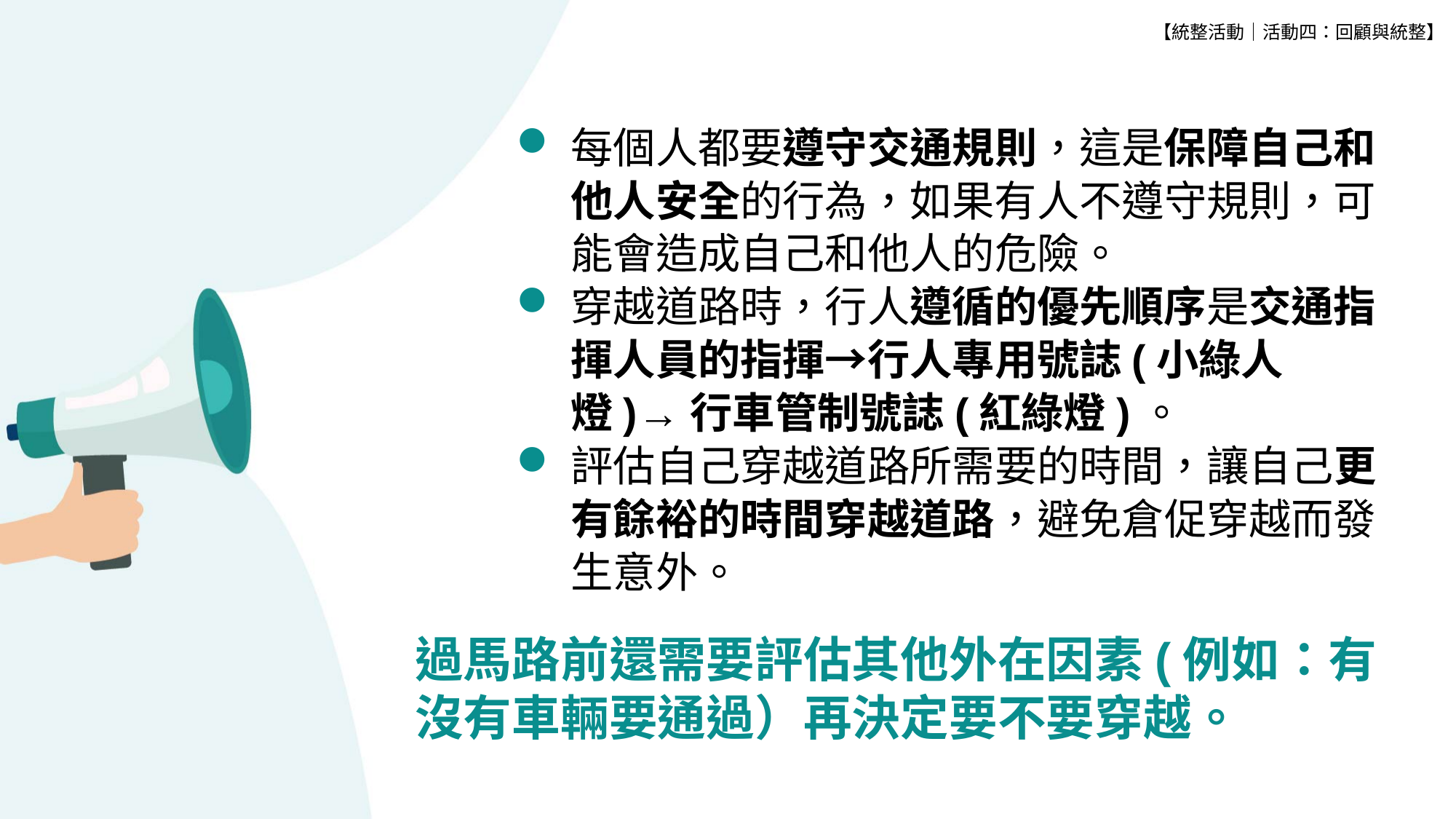

【統整活動│活動四：回顧與統整】
每個人都要遵守交通規則，這是保障自己和他人安全的行為，如果有人不遵守規則，可能會造成自己和他人的危險。
穿越道路時，行人遵循的優先順序是交通指揮人員的指揮→行人專用號誌(小綠人燈)→行車管制號誌(紅綠燈)。
評估自己穿越道路所需要的時間，讓自己更有餘裕的時間穿越道路，避免倉促穿越而發生意外。
過馬路前還需要評估其他外在因素(例如：有沒有車輛要通過）再決定要不要穿越。